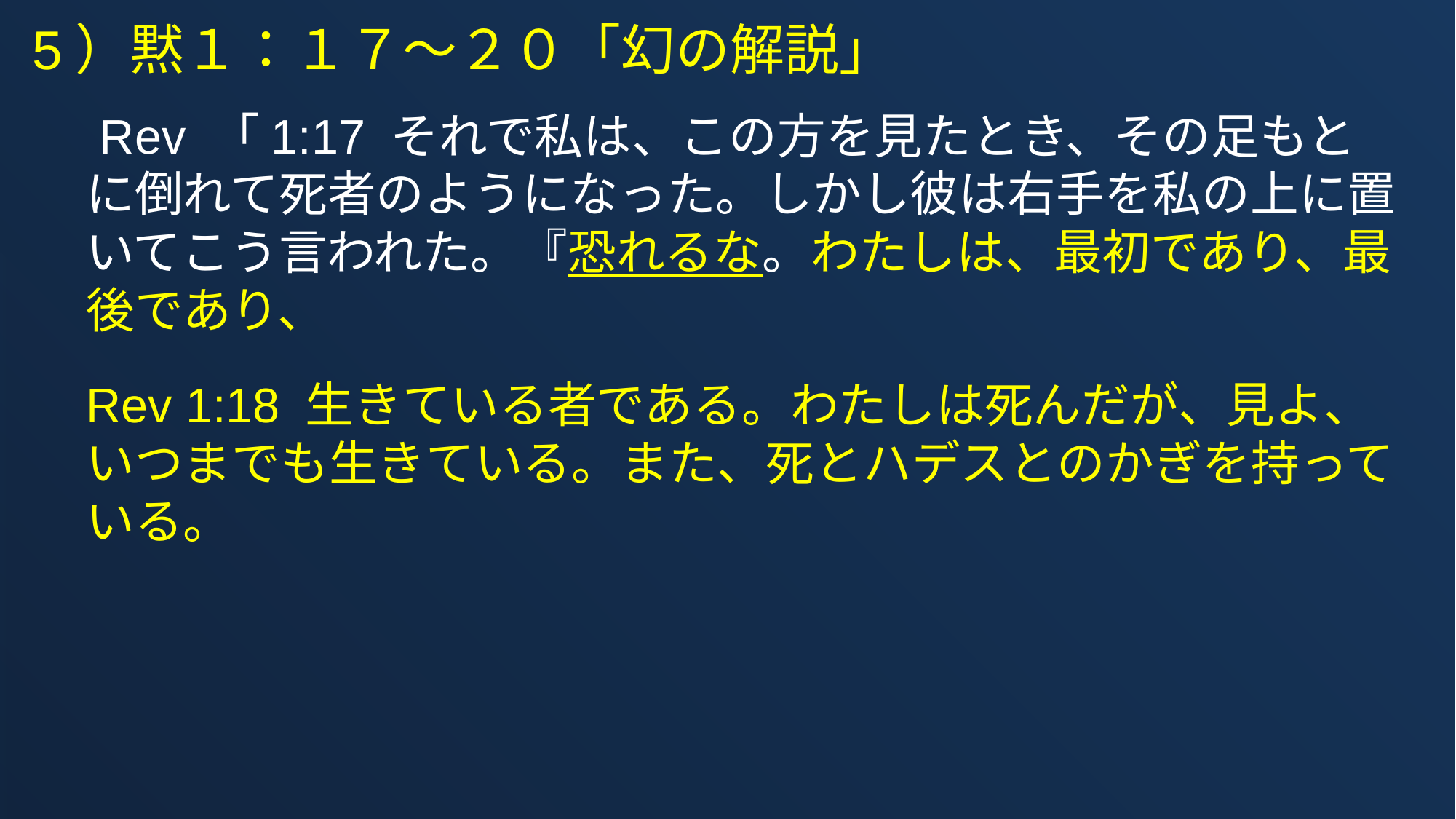

5）黙１：１７～２０「幻の解説」
 Rev 「1:17 それで私は、この方を見たとき、その足もとに倒れて死者のようになった。しかし彼は右手を私の上に置いてこう言われた。『恐れるな。わたしは、最初であり、最後であり、

Rev 1:18 生きている者である。わたしは死んだが、見よ、いつまでも生きている。また、死とハデスとのかぎを持っている。